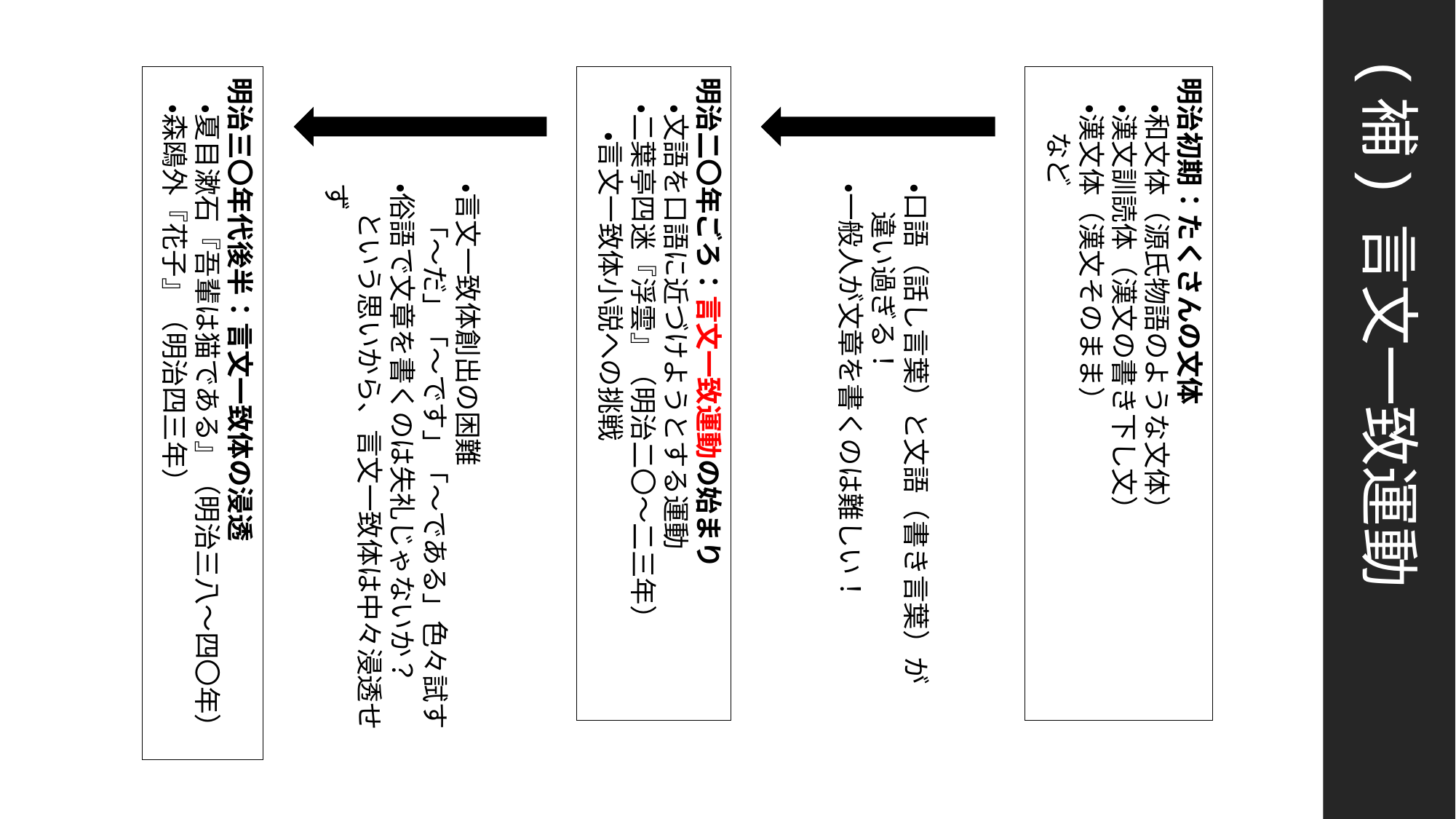

(補) 言文一致運動
明治三〇年代後半：言文一致体の浸透
　・夏目漱石『吾輩は猫である』（明治三八～四〇年）
　・森鴎外『花子』（明治四三年）
明治二〇年ごろ：言文一致運動の始まり
　・文語を口語に近づけようとする運動
　・二葉亭四迷『浮雲』（明治二〇～二三年）
　　・言文一致体小説への挑戦
明治初期：たくさんの文体
　・和文体（源氏物語のような文体）
　・漢文訓読体（漢文の書き下し文）
　・漢文体（漢文そのまま）
　　など

・言文一致体創出の困難
　「～だ」「～です」「～である」色々試す
・俗語で文章を書くのは失礼じゃないか？
　という思いから、言文一致体は中々浸透せず
・口語（話し言葉）と文語（書き言葉）が
　違い過ぎる！
・一般人が文章を書くのは難しい！